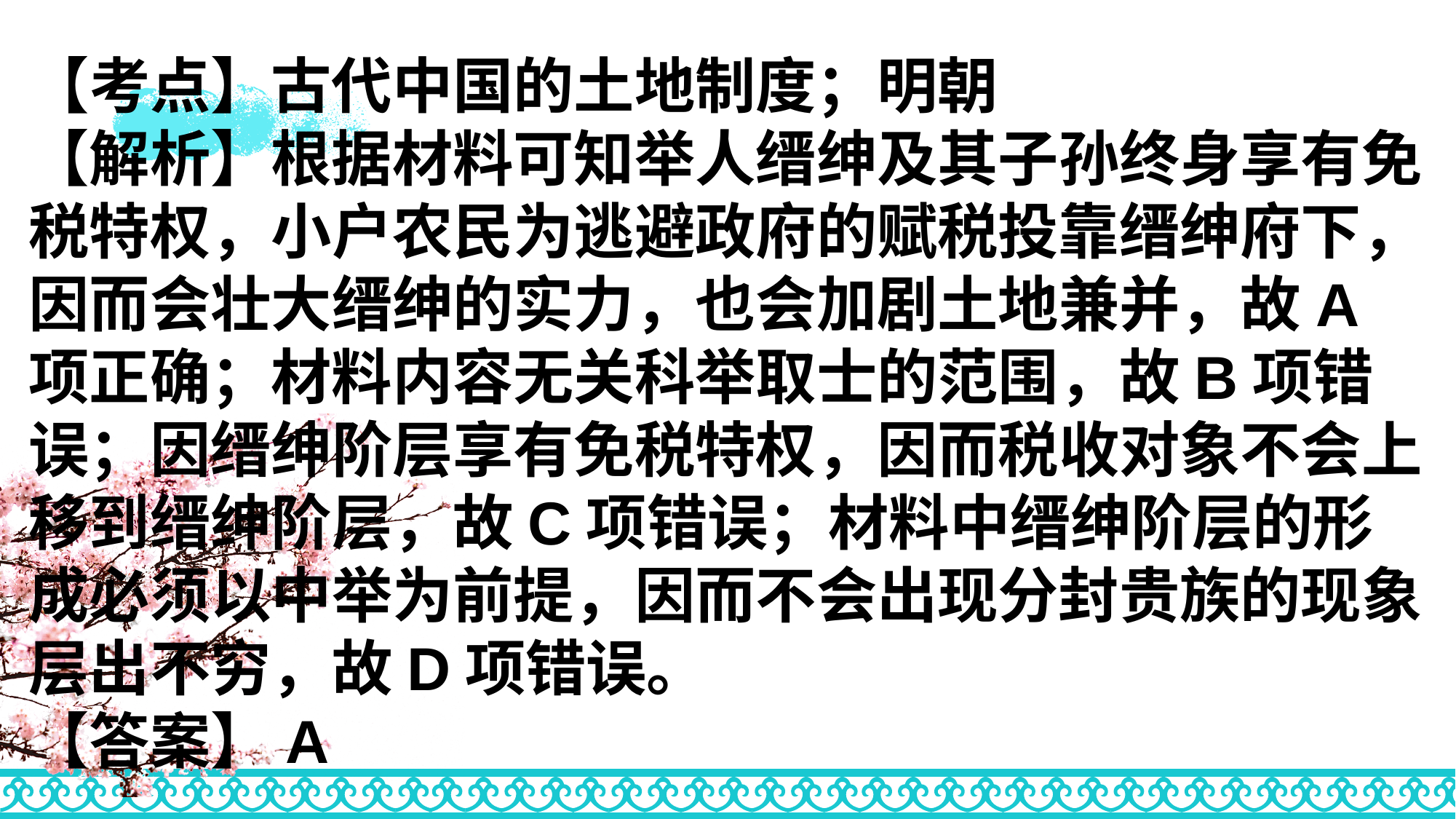

【考点】古代中国的土地制度；明朝
【解析】根据材料可知举人缙绅及其子孙终身享有免税特权，小户农民为逃避政府的赋税投靠缙绅府下，因而会壮大缙绅的实力，也会加剧土地兼并，故A项正确；材料内容无关科举取士的范围，故B项错误；因缙绅阶层享有免税特权，因而税收对象不会上移到缙绅阶层，故C项错误；材料中缙绅阶层的形成必须以中举为前提，因而不会出现分封贵族的现象层出不穷，故D项错误。
【答案】A